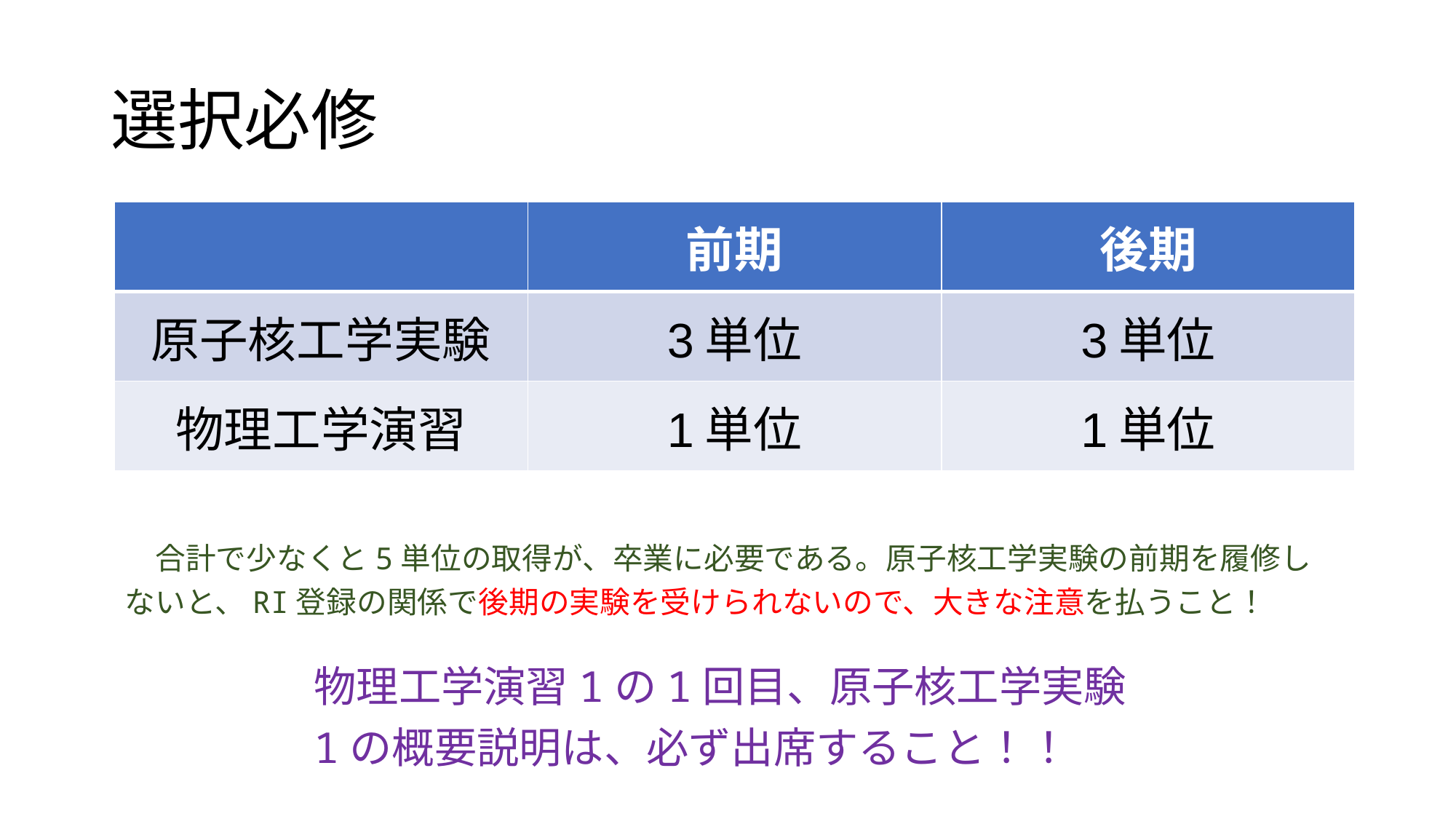

# 選択必修
|  | 前期 | 後期 |
| --- | --- | --- |
| 原子核工学実験 | 3単位 | 3単位 |
| 物理工学演習 | 1単位 | 1単位 |
　合計で少なくと5単位の取得が、卒業に必要である。原子核工学実験の前期を履修しないと、RI登録の関係で後期の実験を受けられないので、大きな注意を払うこと！
物理工学演習1の1回目、原子核工学実験1の概要説明は、必ず出席すること！！